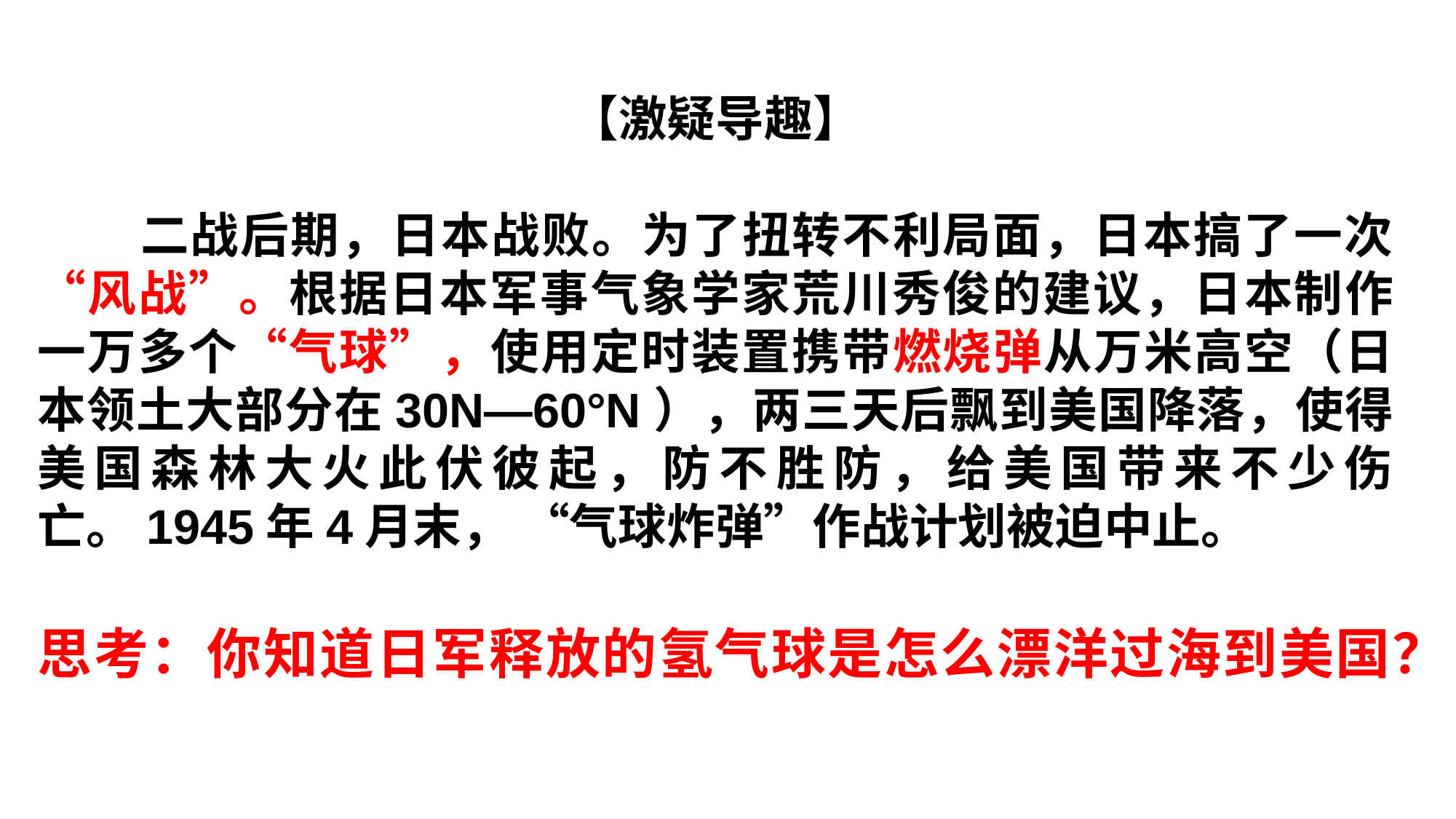

【激疑导趣】

       二战后期，日本战败。为了扭转不利局面，日本搞了一次“风战”。根据日本军事气象学家荒川秀俊的建议，日本制作一万多个“气球”，使用定时装置携带燃烧弹从万米高空（日本领土大部分在30N—60°N），两三天后飘到美国降落，使得美国森林大火此伏彼起，防不胜防，给美国带来不少伤亡。1945年4月末， “气球炸弹”作战计划被迫中止。

思考：你知道日军释放的氢气球是怎么漂洋过海到美国？